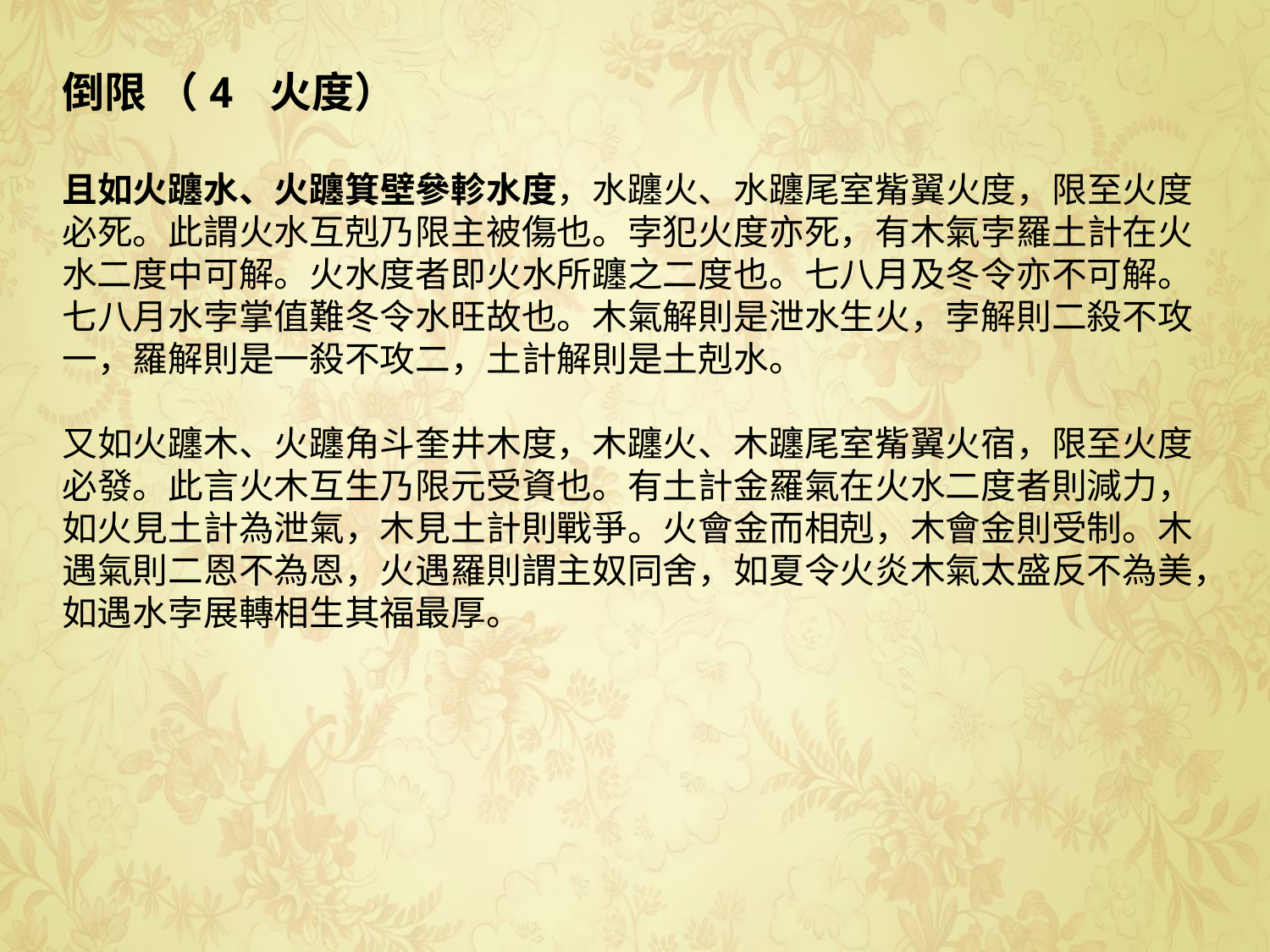

倒限 （4 火度）

且如火躔水、火躔箕壁參軫水度，水躔火、水躔尾室觜翼火度，限至火度必死。此謂火水互剋乃限主被傷也。孛犯火度亦死，有木氣孛羅土計在火水二度中可解。火水度者即火水所躔之二度也。七八月及冬令亦不可解。七八月水孛掌值難冬令水旺故也。木氣解則是泄水生火，孛解則二殺不攻一，羅解則是一殺不攻二，土計解則是土剋水。

又如火躔木、火躔角斗奎井木度，木躔火、木躔尾室觜翼火宿，限至火度必發。此言火木互生乃限元受資也。有土計金羅氣在火水二度者則減力，如火見土計為泄氣，木見土計則戰爭。火會金而相剋，木會金則受制。木遇氣則二恩不為恩，火遇羅則謂主奴同舍，如夏令火炎木氣太盛反不為美，如遇水孛展轉相生其福最厚。